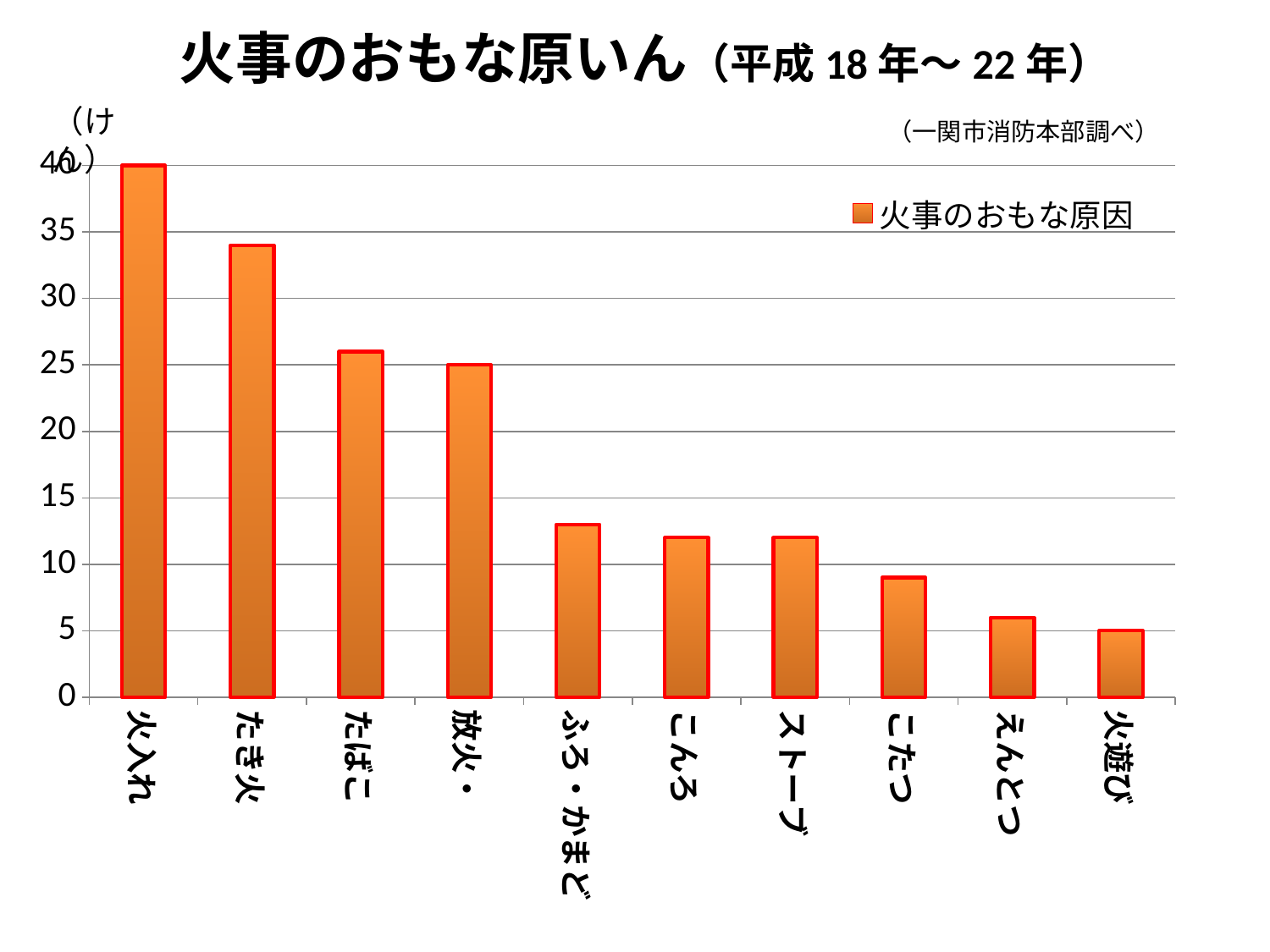

# 火事のおもな原いん（平成18年～22年）
（けん）
（一関市消防本部調べ）

### Chart

| Category | 火事のおもな原因 |
|---|---|
| 火入れ | 40.0 |
| たき火 | 34.0 |
| たばこ | 26.0 |
| 放火・うたがい | 25.0 |
| ふろ・かまど | 13.0 |
| こんろ | 12.0 |
| ストーブ | 12.0 |
| こたつ | 9.0 |
| えんとつ | 6.0 |
| 火遊び | 5.0 |